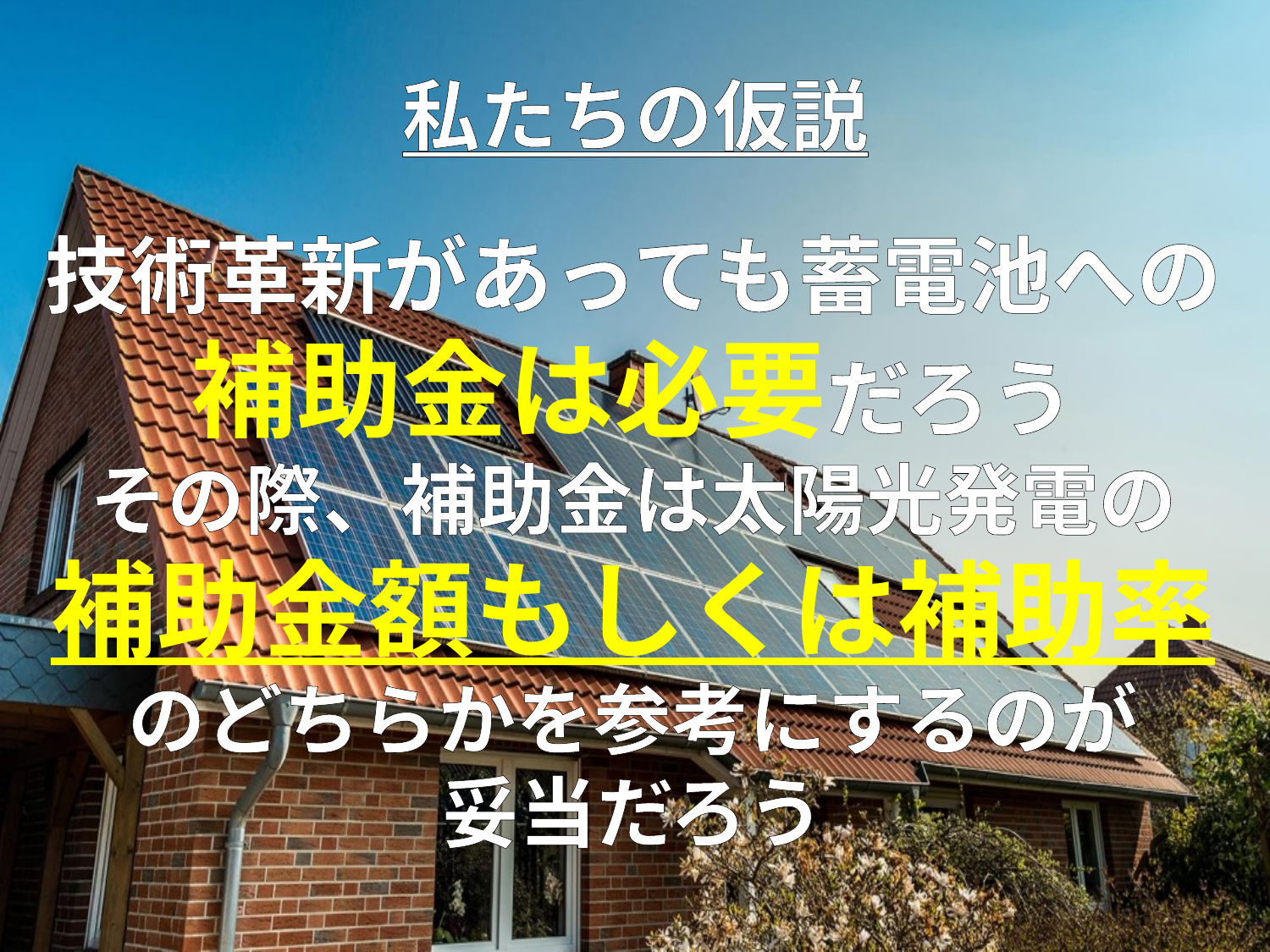

私たちの仮説
技術革新があっても蓄電池への
補助金は必要だろう
その際、補助金は太陽光発電の
補助金額もしくは補助率
のどちらかを参考にするのが
妥当だろう